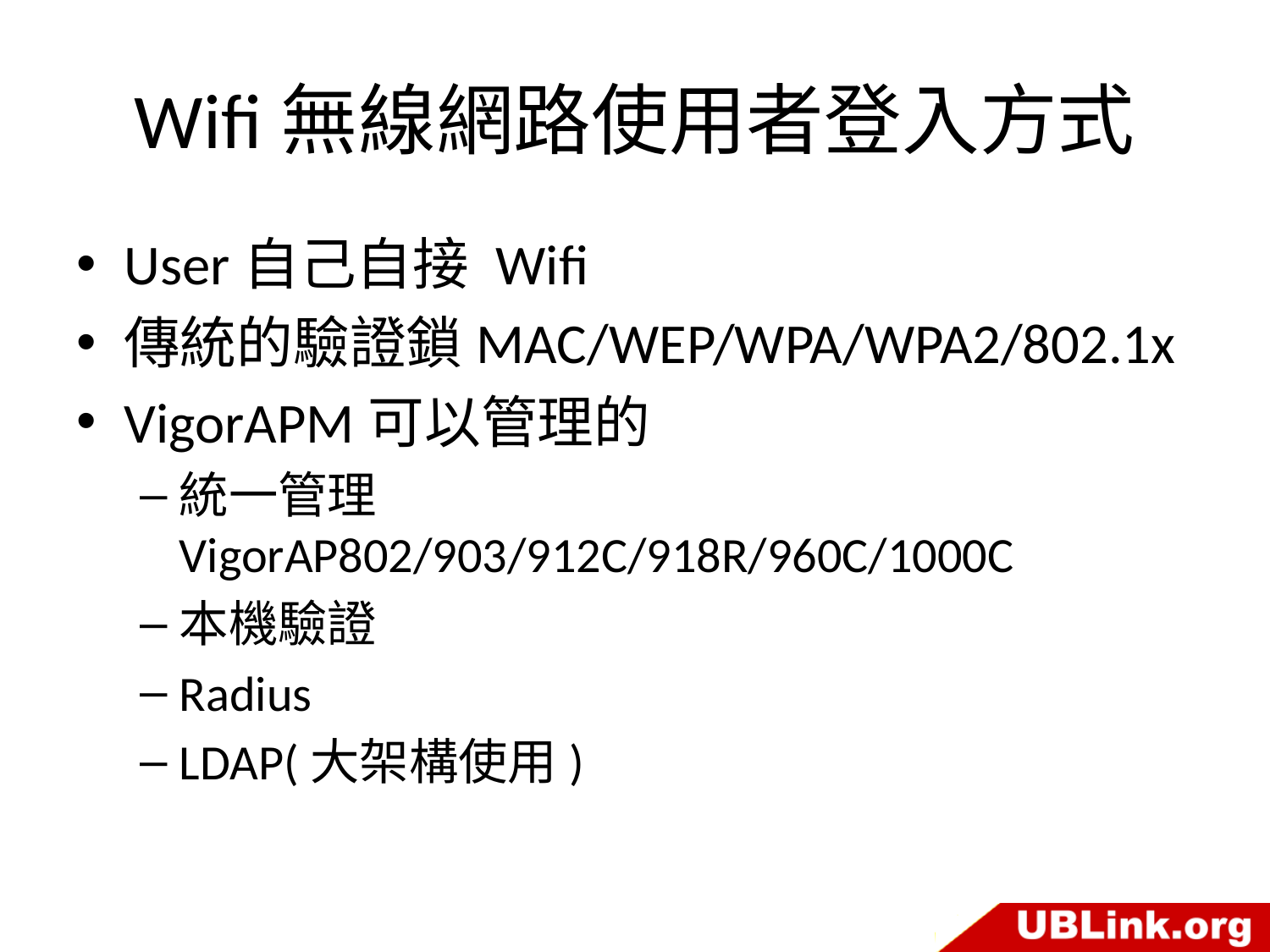

# Wifi無線網路使用者登入方式
User自己自接 Wifi
傳統的驗證鎖MAC/WEP/WPA/WPA2/802.1x
VigorAPM可以管理的
統一管理 VigorAP802/903/912C/918R/960C/1000C
本機驗證
Radius
LDAP(大架構使用)